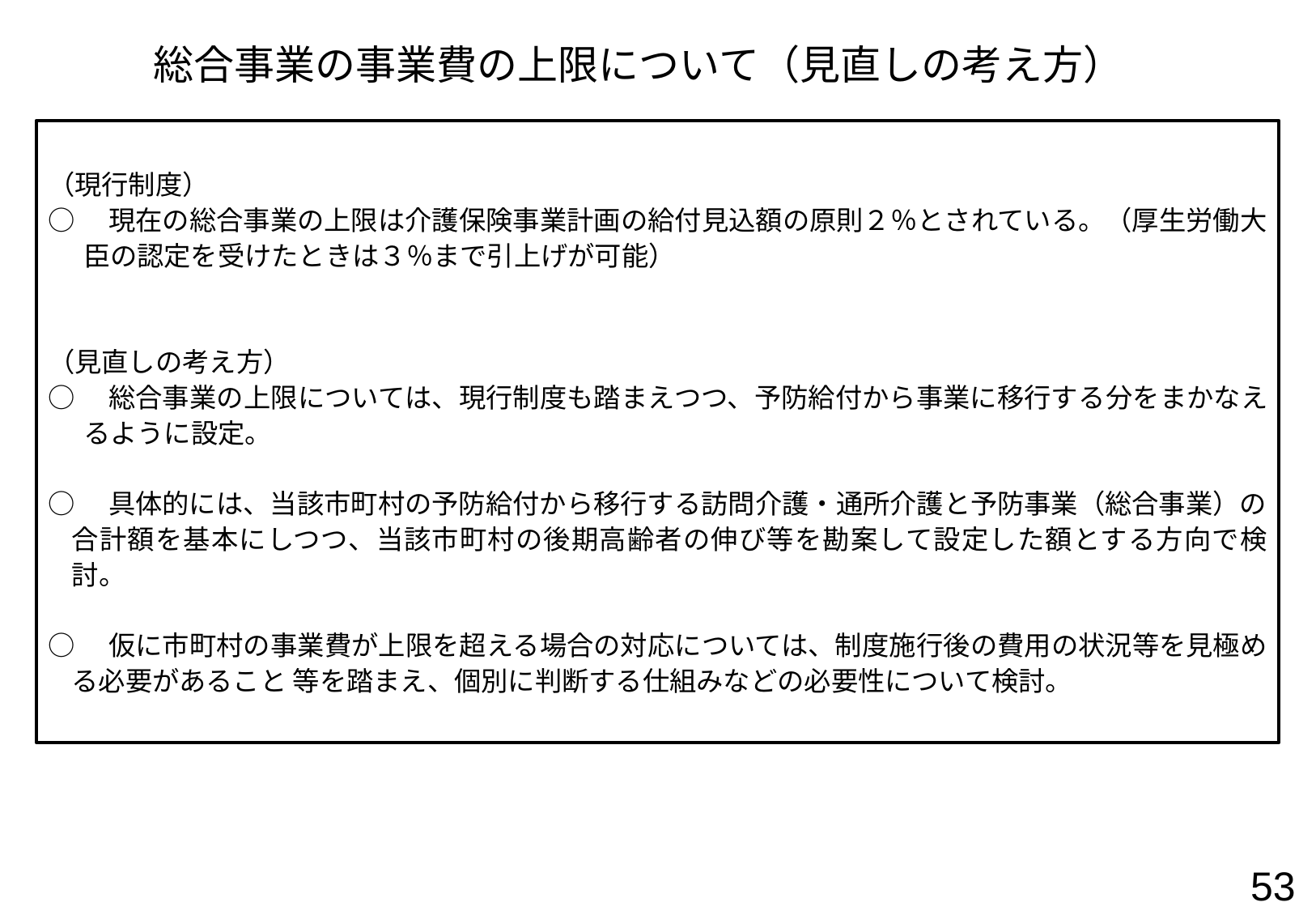

総合事業の事業費の上限について（見直しの考え方）

（現行制度）
○　現在の総合事業の上限は介護保険事業計画の給付見込額の原則２％とされている。（厚生労働大臣の認定を受けたときは３％まで引上げが可能）

（見直しの考え方）
○　総合事業の上限については、現行制度も踏まえつつ、予防給付から事業に移行する分をまかなえるように設定。

○　具体的には、当該市町村の予防給付から移行する訪問介護・通所介護と予防事業（総合事業）の合計額を基本にしつつ、当該市町村の後期高齢者の伸び等を勘案して設定した額とする方向で検討。

○　仮に市町村の事業費が上限を超える場合の対応については、制度施行後の費用の状況等を見極める必要があること 等を踏まえ、個別に判断する仕組みなどの必要性について検討。

53